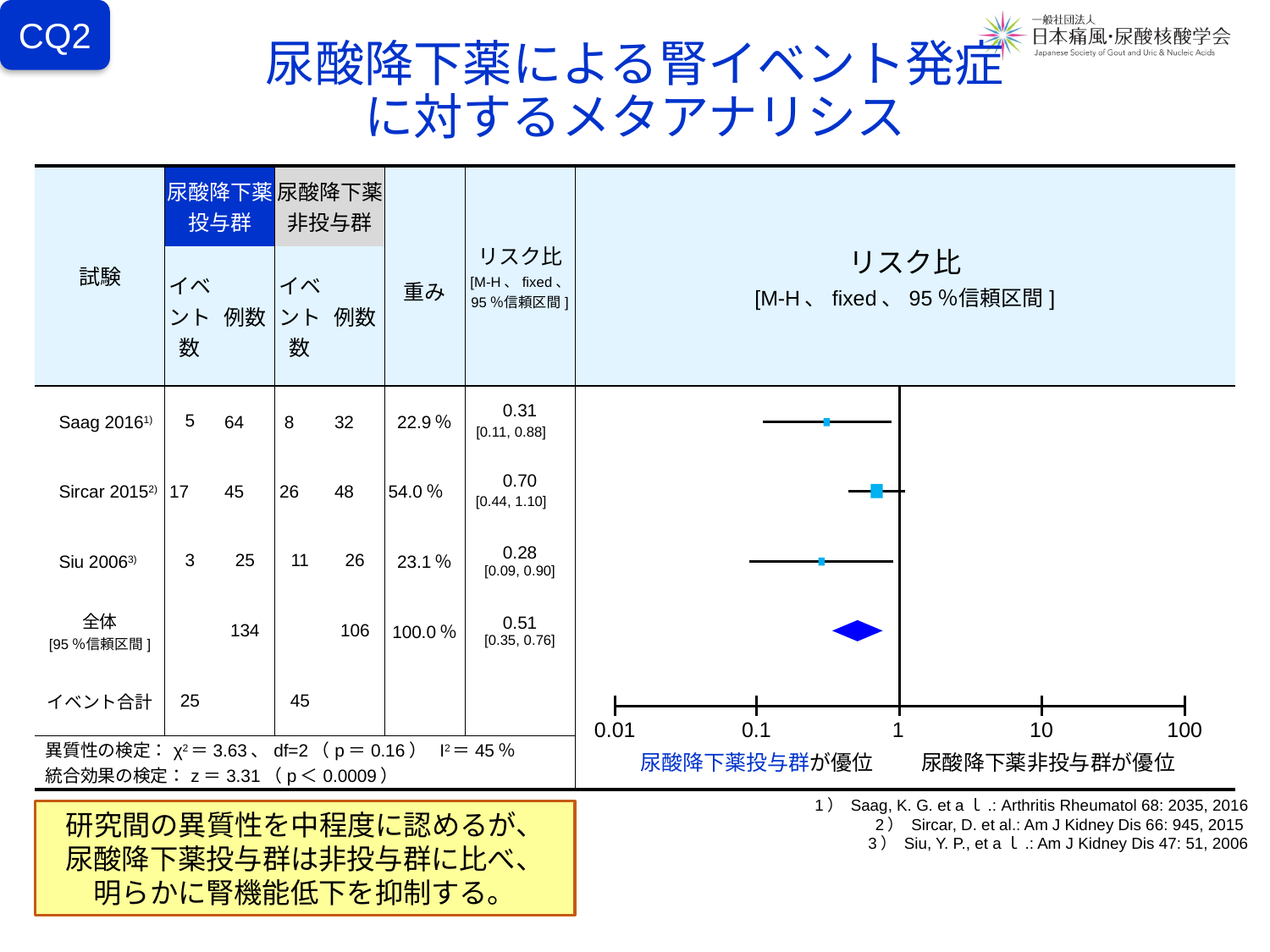

CQ2
# 尿酸降下薬による腎イベント発症 に対するメタアナリシス
| 試験 | 尿酸降下薬 投与群 |  | 尿酸降下薬 非投与群 |  | 重み | リスク比 [M-H、fixed、 95％信頼区間] | リスク比 [M-H、fixed、95％信頼区間] |
| --- | --- | --- | --- | --- | --- | --- | --- |
|  | イベント数 | 例数 | イベント数 | 例数 |  |  |  |
| Saag 20161) | 5 | 64 | 8 | 32 | 22.9％ | 0.31 [0.11, 0.88] |  |
| Sircar 20152) | 17 | 45 | 26 | 48 | 54.0％ | 0.70 [0.44, 1.10] |  |
| Siu 20063) | 3 | 25 | 11 | 26 | 23.1％ | 0.28 [0.09, 0.90] |  |
| 全体 [95％信頼区間] |  | 134 |  | 106 | 100.0％ | 0.51 [0.35, 0.76] |  |
| イベント合計 | 25 |  | 45 |  |  |  |  |
| 異質性の検定：χ2＝3.63、df=2（p＝0.16） I2＝45％ 統合効果の検定：z＝3.31（p＜0.0009） |  |  |  |  |  |  |  |

0.01
0.1
1
10
100
尿酸降下薬投与群が優位
尿酸降下薬非投与群が優位
1） Saag, K. G. et aｌ.: Arthritis Rheumatol 68: 2035, 2016
2） Sircar, D. et al.: Am J Kidney Dis 66: 945, 2015
3） Siu, Y. P., et aｌ.: Am J Kidney Dis 47: 51, 2006
研究間の異質性を中程度に認めるが、
尿酸降下薬投与群は非投与群に比べ、
明らかに腎機能低下を抑制する。